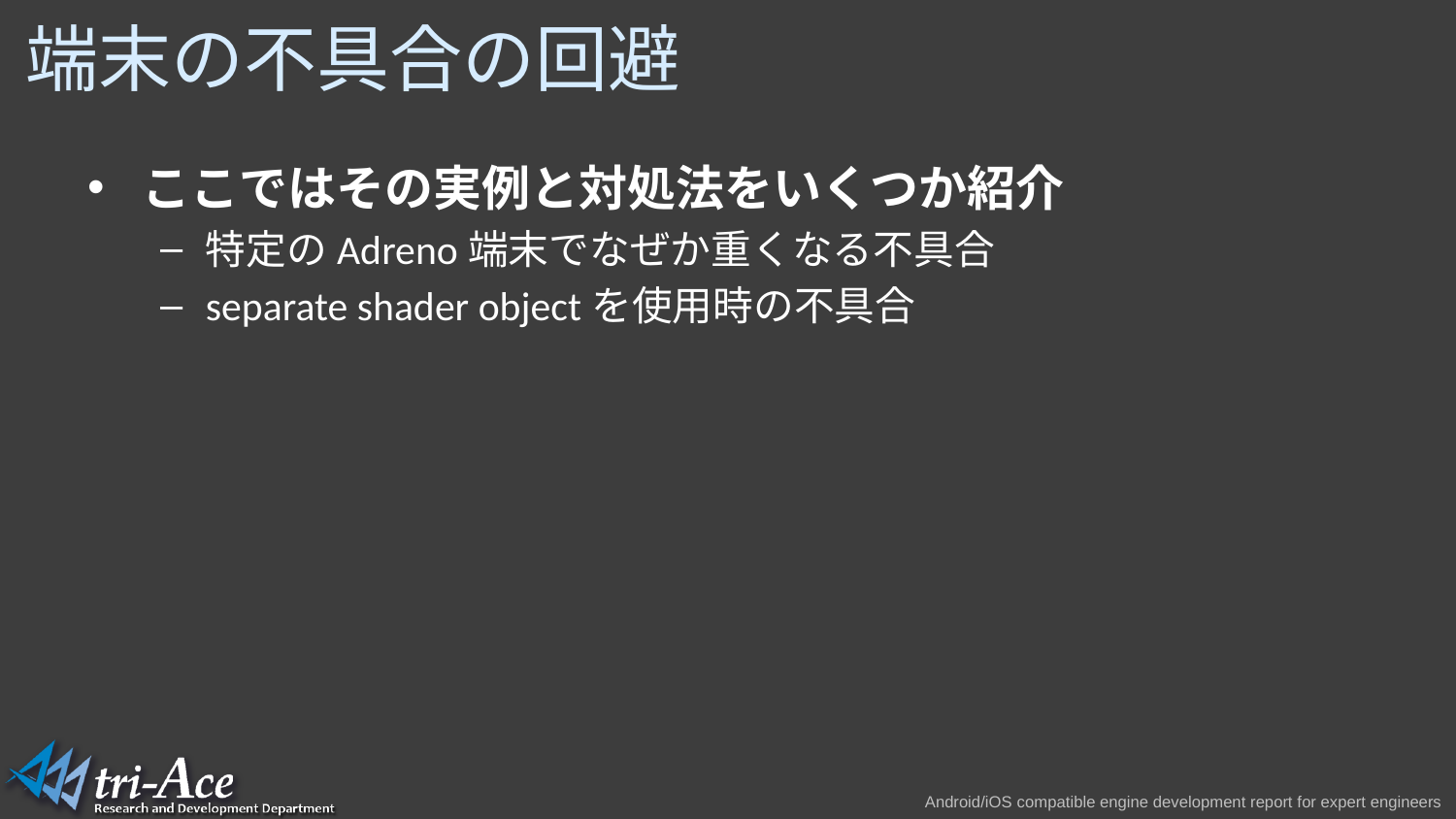

# 端末の不具合の回避
ここではその実例と対処法をいくつか紹介
特定のAdreno端末でなぜか重くなる不具合
separate shader objectを使用時の不具合